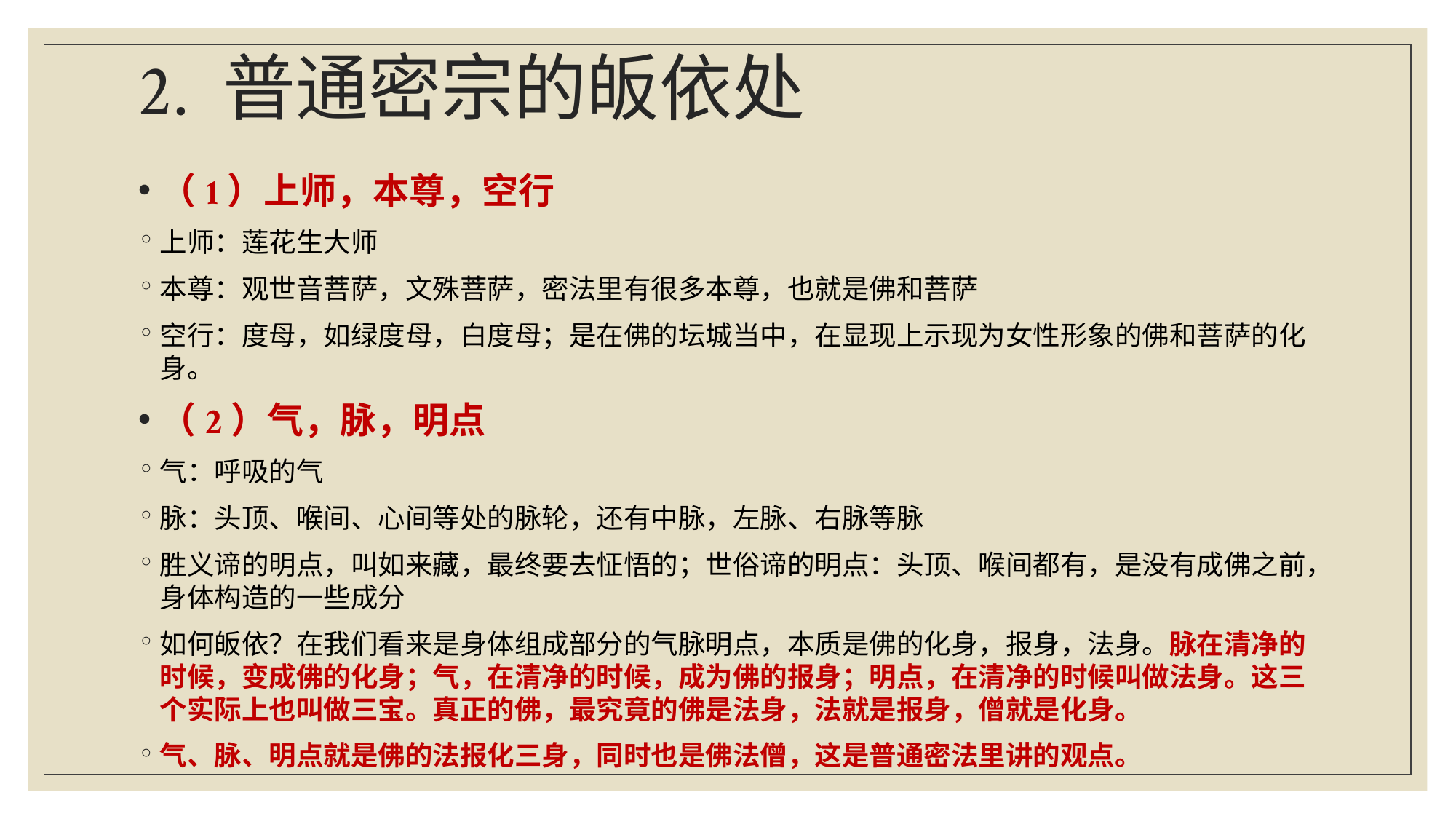

# 2. 普通密宗的皈依处
（1）上师，本尊，空行
上师：莲花生大师
本尊：观世音菩萨，文殊菩萨，密法里有很多本尊，也就是佛和菩萨
空行：度母，如绿度母，白度母；是在佛的坛城当中，在显现上示现为女性形象的佛和菩萨的化身。
（2）气，脉，明点
气：呼吸的气
脉：头顶、喉间、心间等处的脉轮，还有中脉，左脉、右脉等脉
胜义谛的明点，叫如来藏，最终要去怔悟的；世俗谛的明点：头顶、喉间都有，是没有成佛之前，身体构造的一些成分
如何皈依？在我们看来是身体组成部分的气脉明点，本质是佛的化身，报身，法身。脉在清净的时候，变成佛的化身；气，在清净的时候，成为佛的报身；明点，在清净的时候叫做法身。这三个实际上也叫做三宝。真正的佛，最究竟的佛是法身，法就是报身，僧就是化身。
气、脉、明点就是佛的法报化三身，同时也是佛法僧，这是普通密法里讲的观点。